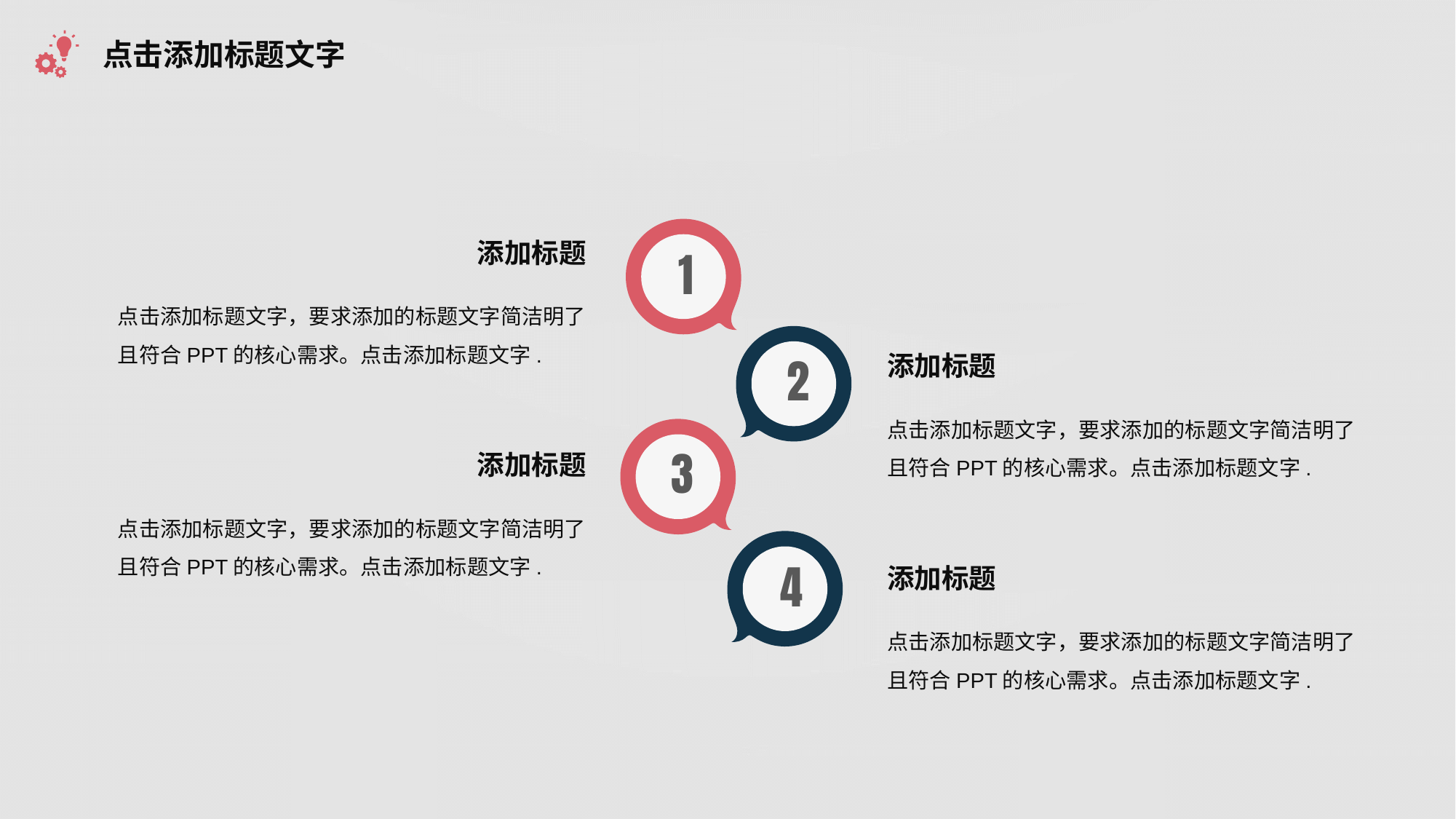

点击添加标题文字

添加标题

1
点击添加标题文字，要求添加的标题文字简洁明了且符合PPT的核心需求。点击添加标题文字.

添加标题
2
点击添加标题文字，要求添加的标题文字简洁明了且符合PPT的核心需求。点击添加标题文字.

3
添加标题
点击添加标题文字，要求添加的标题文字简洁明了且符合PPT的核心需求。点击添加标题文字.

4
添加标题
点击添加标题文字，要求添加的标题文字简洁明了且符合PPT的核心需求。点击添加标题文字.